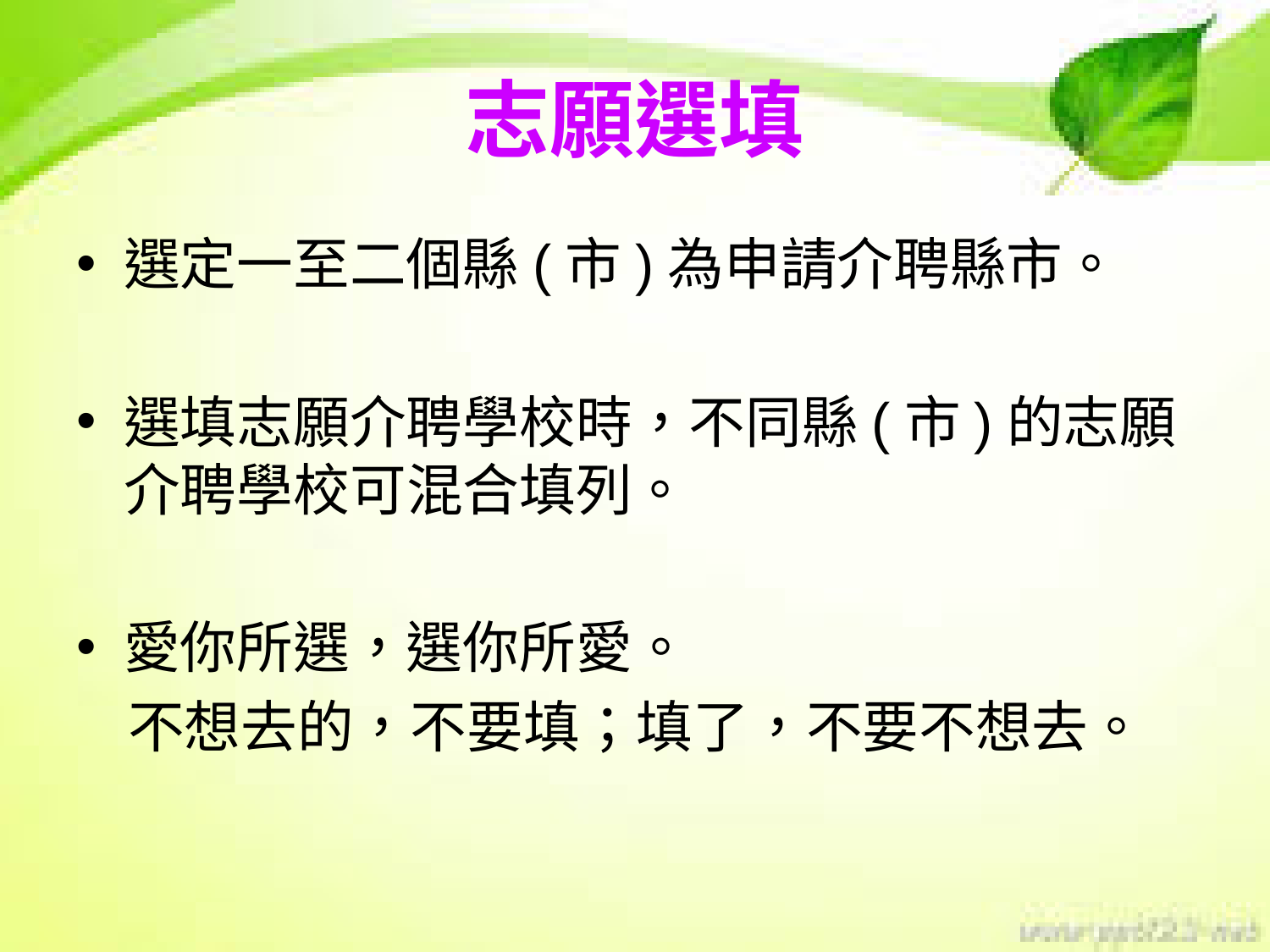

# 志願選填
選定一至二個縣(市)為申請介聘縣市。

選填志願介聘學校時，不同縣(市)的志願介聘學校可混合填列。

愛你所選，選你所愛。
   不想去的，不要填；填了，不要不想去。